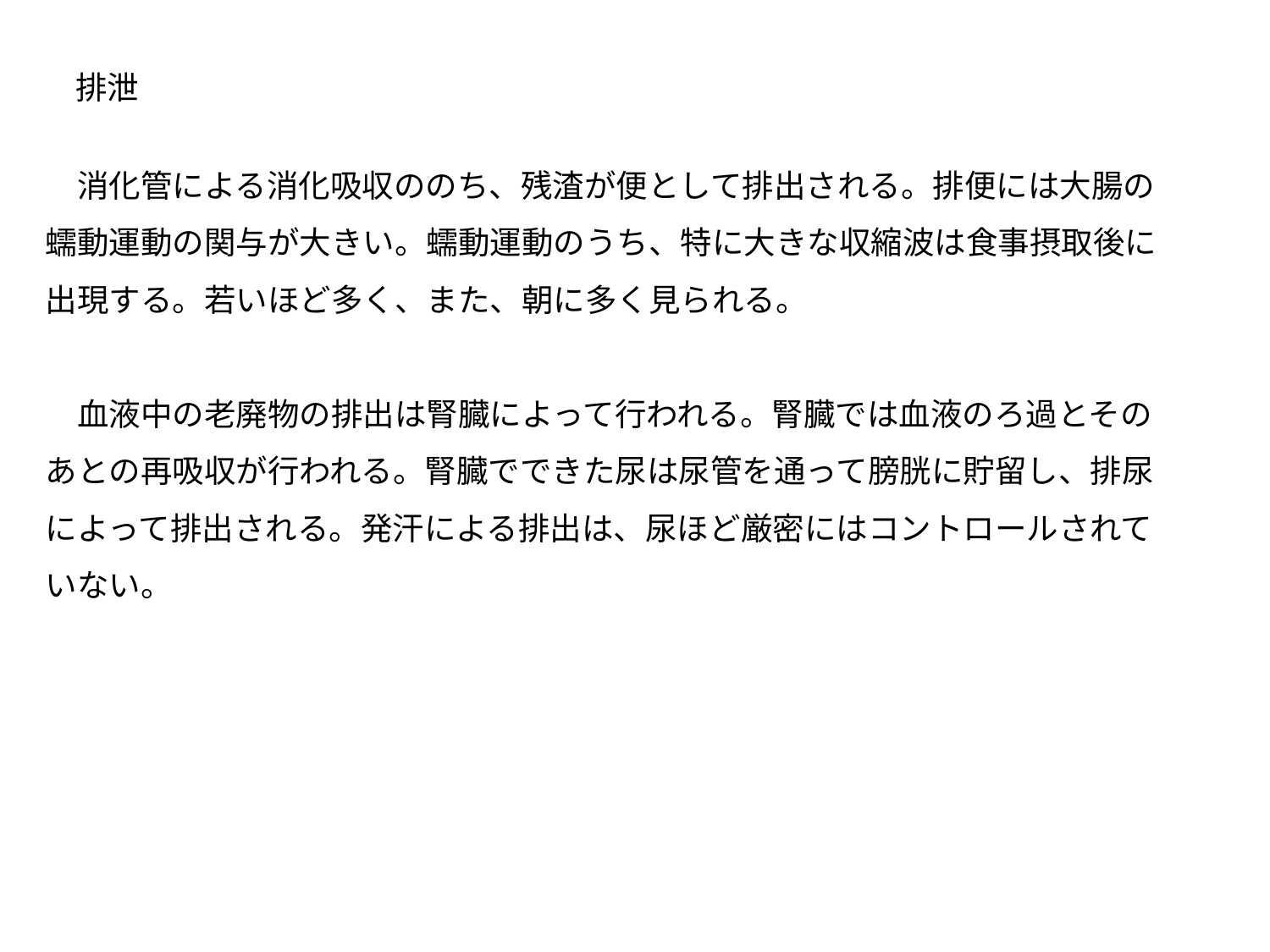

排泄
　消化管による消化吸収ののち、残渣が便として排出される。排便には大腸の
蠕動運動の関与が大きい。蠕動運動のうち、特に大きな収縮波は食事摂取後に
出現する。若いほど多く、また、朝に多く見られる。

　血液中の老廃物の排出は腎臓によって行われる。腎臓では血液のろ過とその
あとの再吸収が行われる。腎臓でできた尿は尿管を通って膀胱に貯留し、排尿
によって排出される。発汗による排出は、尿ほど厳密にはコントロールされて
いない。